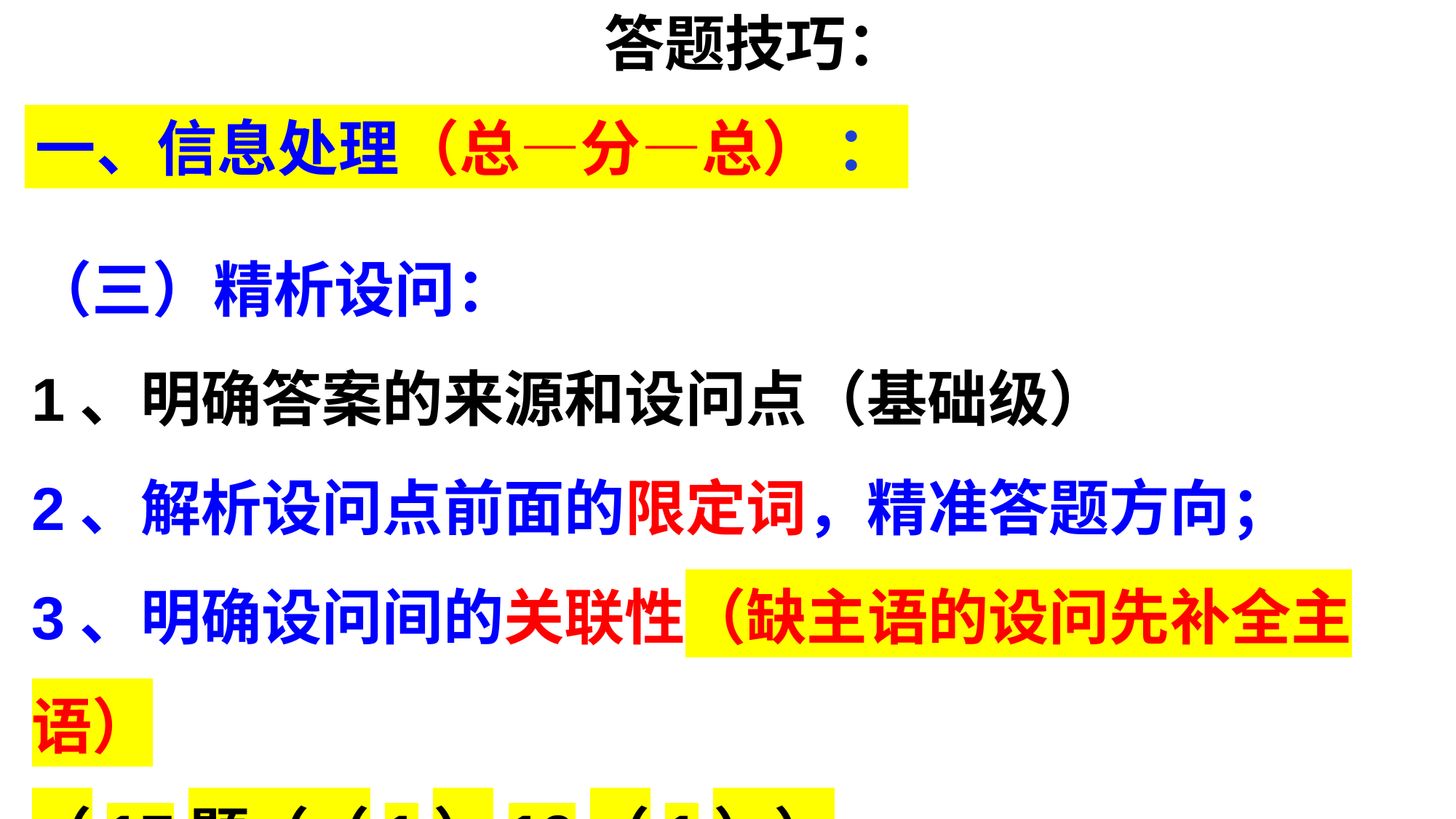

答题技巧：
一、信息处理（总—分—总） ：
（三）精析设问：
1、明确答案的来源和设问点（基础级）
2、解析设问点前面的限定词，精准答题方向；
3、明确设问间的关联性（缺主语的设问先补全主语）
（17题（（1）19（1））